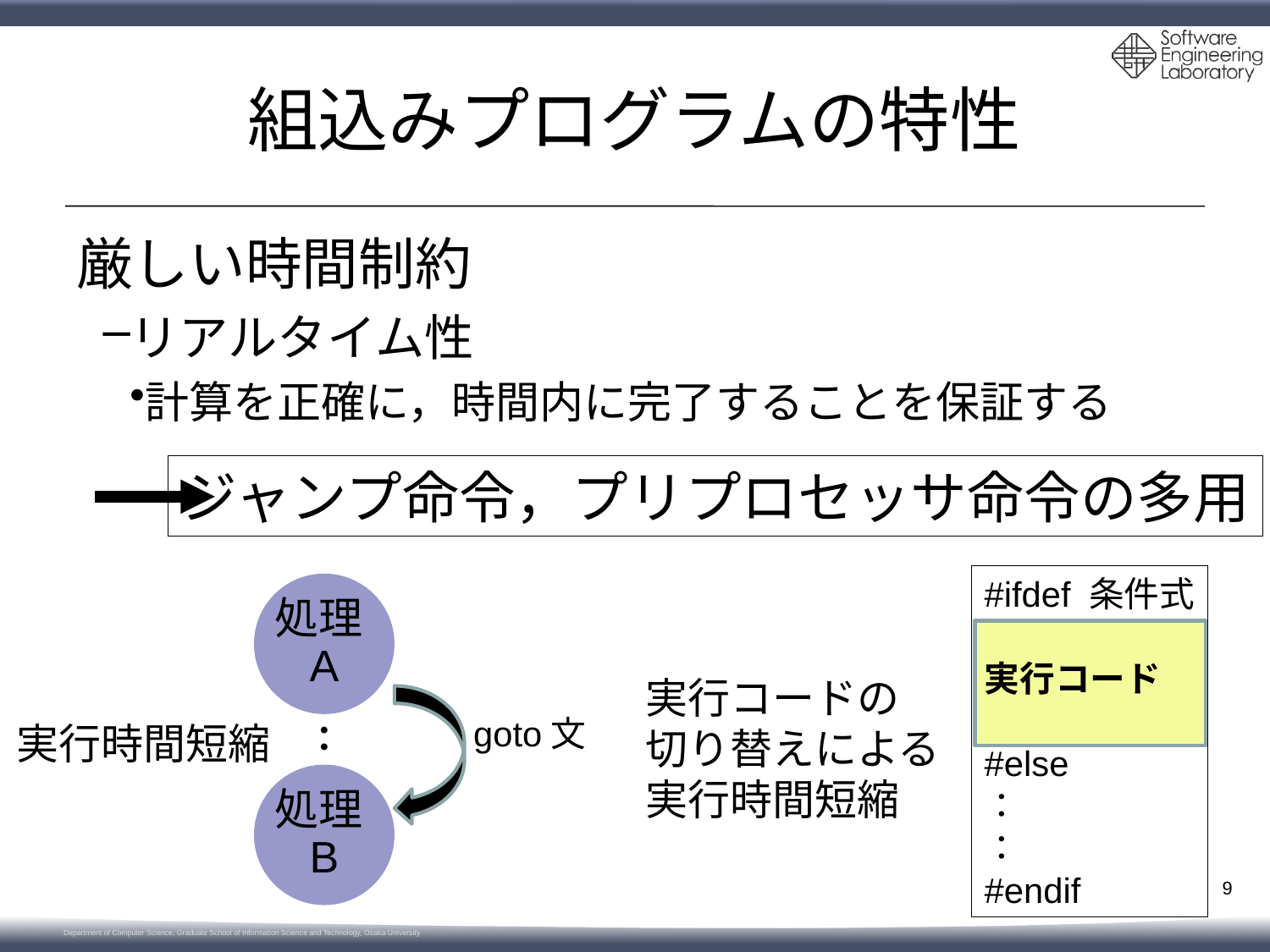

# 組込みプログラムの特性
厳しい時間制約
リアルタイム性
計算を正確に，時間内に完了することを保証する
ジャンプ命令，プリプロセッサ命令の多用
#ifdef 条件式

実行コード

#else
：
：
#endif
処理A

実行コードの
切り替えによる
実行時間短縮

goto文
：
実行時間短縮
処理B
9